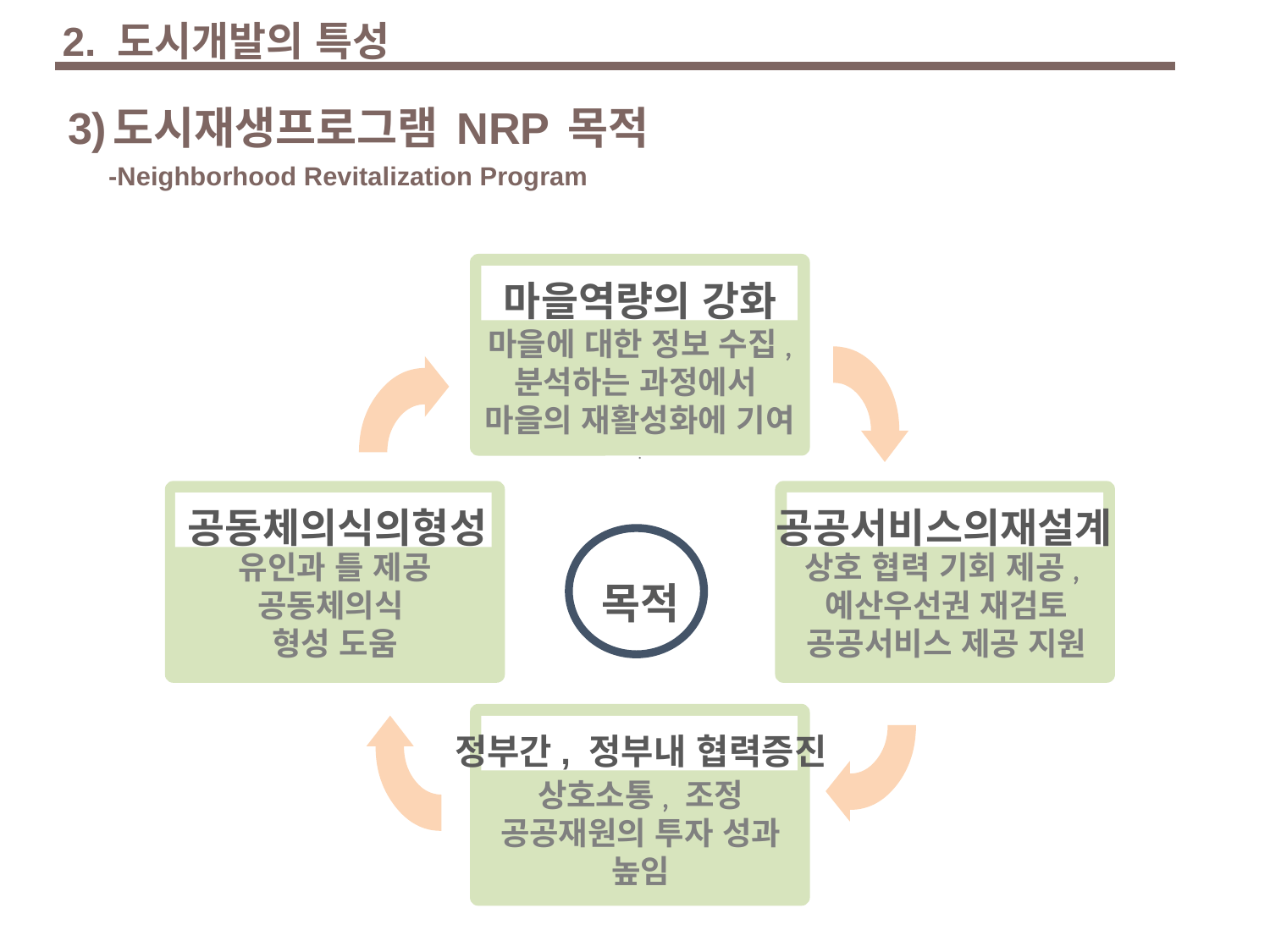

2. 도시개발의 특성
# 3)도시재생프로그램 NRP 목적 -Neighborhood Revitalization Program
마을역량의 강화

마을에 대한 정보 수집, 분석하는 과정에서  마을의 재활성화에 기여
.

공동체의식의형성

유인과 틀 제공
공동체의식
형성 도움
공공서비스의재설계

상호 협력 기회 제공,
예산우선권 재검토
공공서비스 제공 지원

목적
정부간, 정부내 협력증진

상호소통, 조정
공공재원의 투자 성과 높임